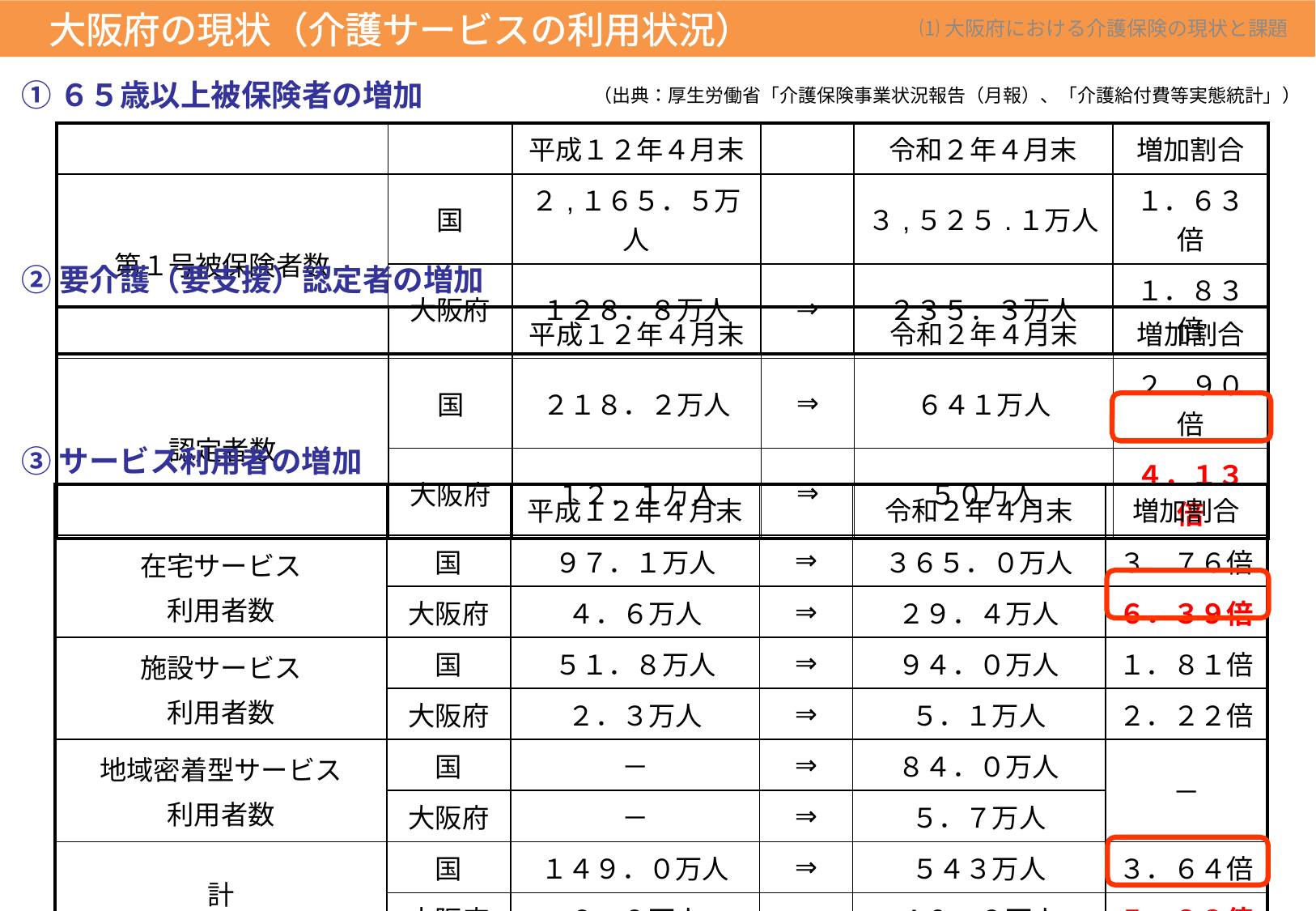

大阪府の現状（介護サービスの利用状況）
⑴大阪府における介護保険の現状と課題
①６５歳以上被保険者の増加
（出典：厚生労働省「介護保険事業状況報告（月報）、「介護給付費等実態統計」）
|  |  | 平成１２年４月末 |  | 令和２年４月末 | 増加割合 |
| --- | --- | --- | --- | --- | --- |
| 第１号被保険者数 | 国 | ２,１６５．５万人 |  | ３,５２５.１万人 | １．６３倍 |
|  | 大阪府 | １２８．８万人 | ⇒ | ２３５．３万人 | １．８３倍 |
②要介護（要支援）認定者の増加
|  |  | 平成１２年４月末 |  | 令和２年４月末 | 増加割合 |
| --- | --- | --- | --- | --- | --- |
| 認定者数 | 国 | ２１８．２万人 | ⇒ | ６４１万人 | ２．９０倍 |
|  | 大阪府 | １２．１万人 | ⇒ | ５０万人 | ４．１３倍 |

③サービス利用者の増加
|  |  | 平成１２年４月末 |  | 令和２年４月末 | 増加割合 |
| --- | --- | --- | --- | --- | --- |
| 在宅サービス 利用者数 | 国 | ９７．１万人 | ⇒ | ３６５．０万人 | ３．７６倍 |
|  | 大阪府 | ４．６万人 | ⇒ | ２９．４万人 | ６．３９倍 |
| 施設サービス 利用者数 | 国 | ５１．８万人 | ⇒ | ９４．０万人 | １．８１倍 |
|  | 大阪府 | ２．３万人 | ⇒ | ５．１万人 | ２．２２倍 |
| 地域密着型サービス 利用者数 | 国 | － | ⇒ | ８４．０万人 | － |
|  | 大阪府 | － | ⇒ | ５．７万人 |  |
| 計 | 国 | １４９．０万人 | ⇒ | ５４３万人 | ３．６４倍 |
|  | 大阪府 | ６．９万人 | ⇒ | ４０．２万人 | ５．８２倍 |